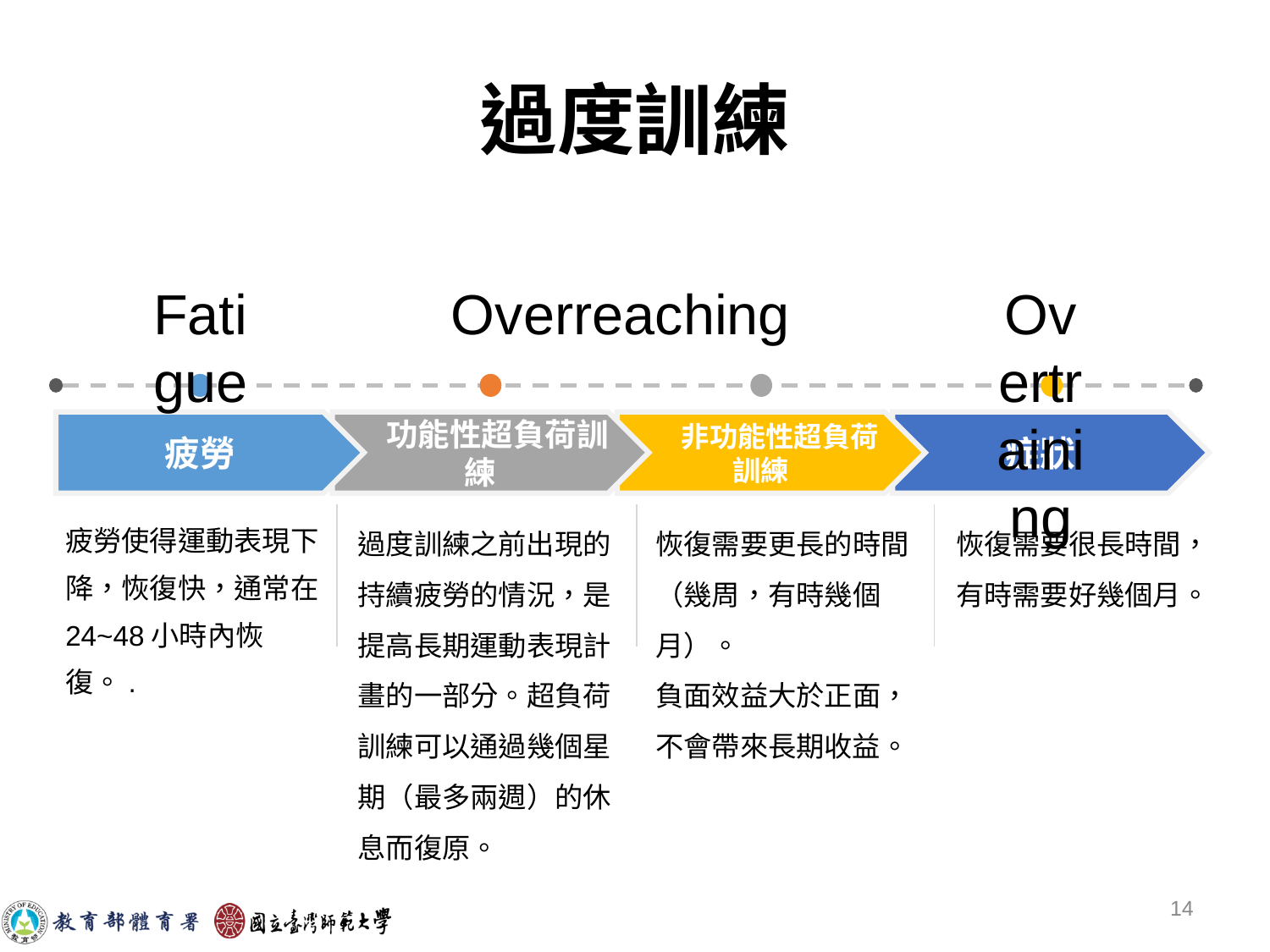

# 過度訓練
Fatigue
Overreaching
Overtraining

疲勞
   功能性超負荷訓練
    非功能性超負荷訓練
症狀
疲勞使得運動表現下降，恢復快，通常在24~48小時內恢復。.
過度訓練之前出現的持續疲勞的情況，是提高長期運動表現計畫的一部分。超負荷訓練可以通過幾個星期（最多兩週）的休息而復原。
恢復需要更長的時間（幾周，有時幾個月）。
負面效益大於正面，不會帶來長期收益。
恢復需要很長時間，有時需要好幾個月。
14